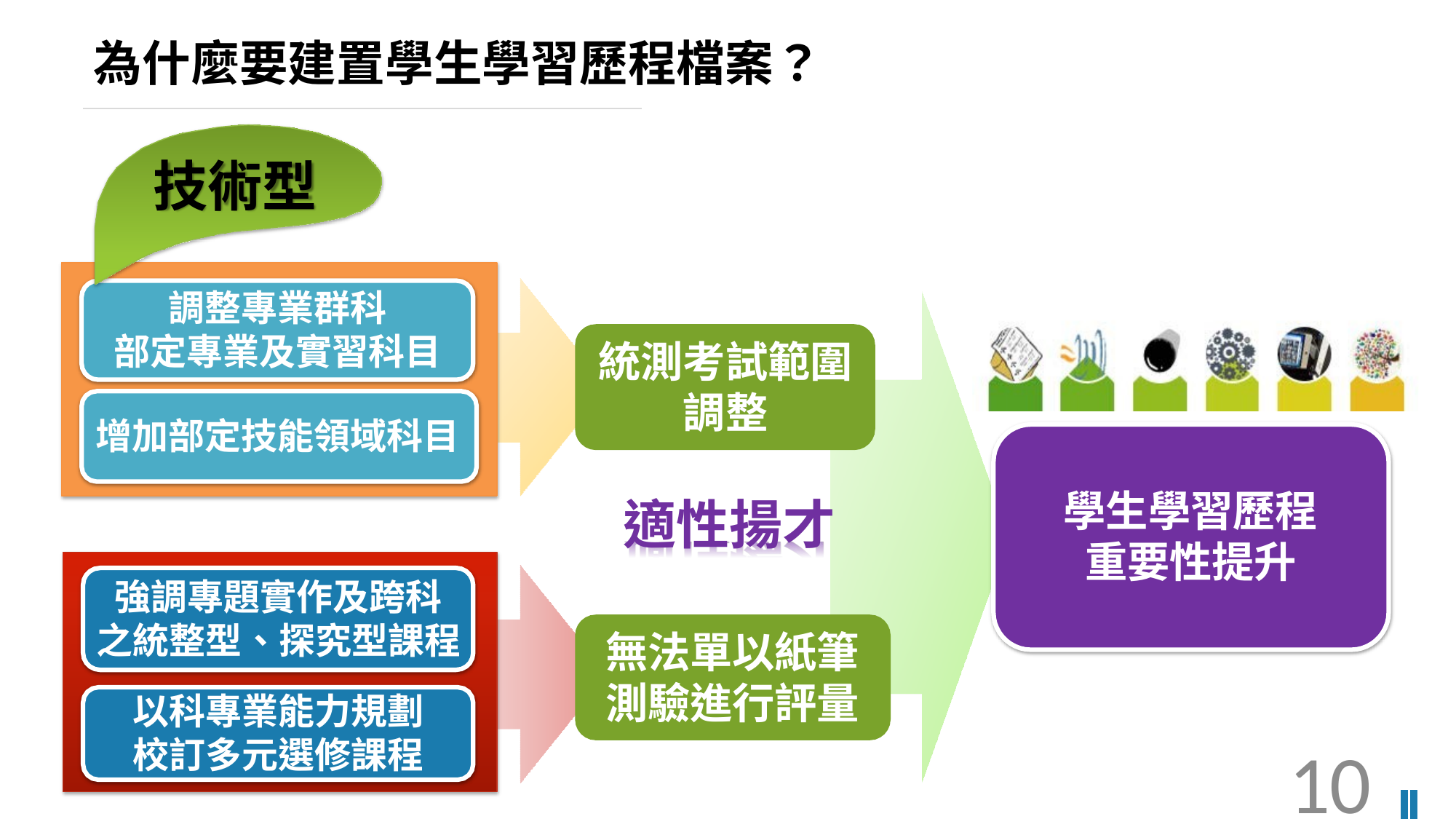

為什麼要建置學生學習歷程檔案？

# 技術型

調整專業群科
部定專業及實習科目
增加部定技能領域科目

統測考試範圍 調整

適性揚才

學生學習歷程 重要性提升

強調專題實作及跨科 之統整型、探究型課程
以科專業能力規劃 校訂多元選修課程

無法單以紙筆 測驗進行評量

10